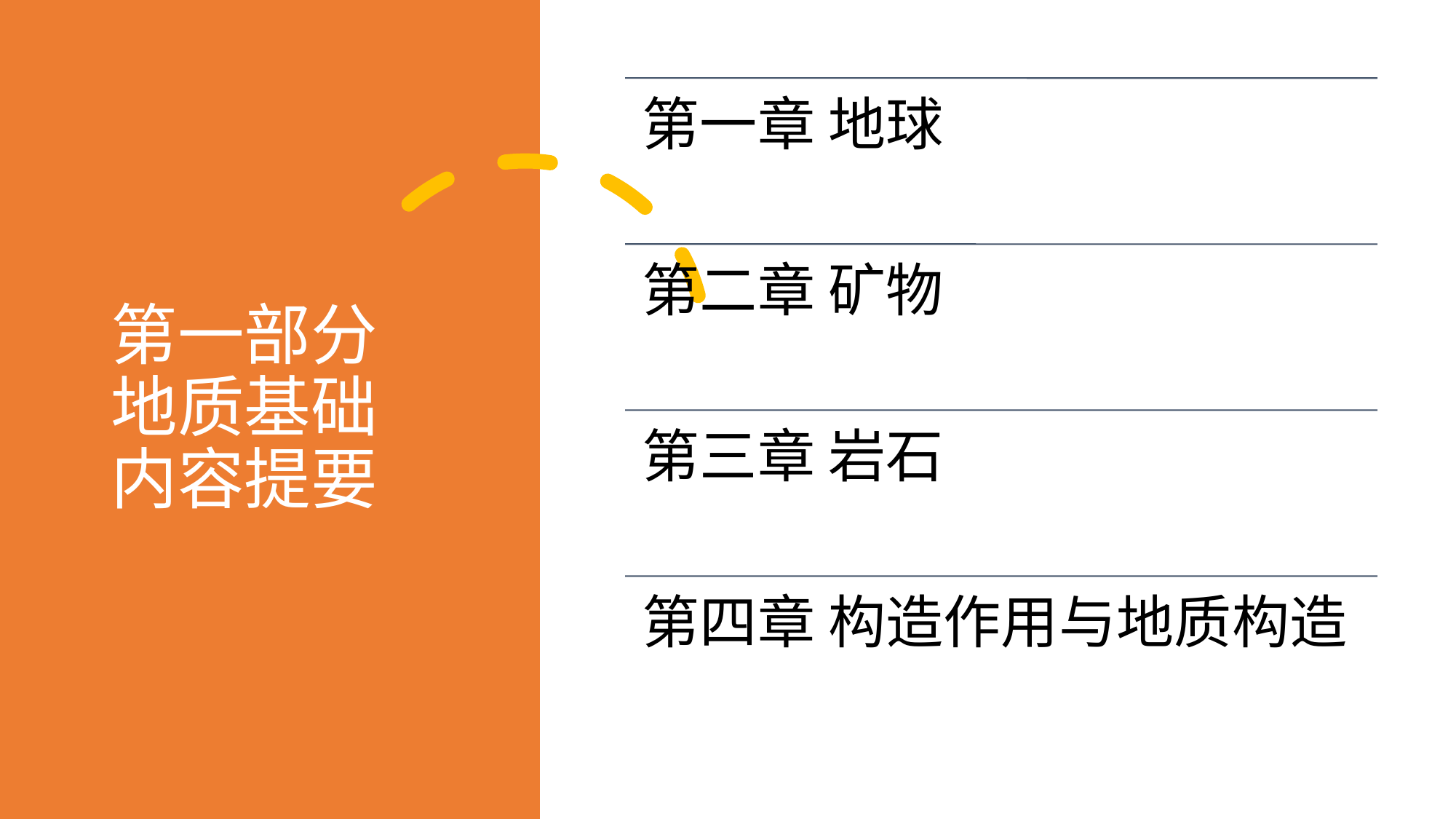

# 第一部分 地质基础内容提要
第一章 地球
第二章 矿物
第三章 岩石
第四章 构造作用与地质构造